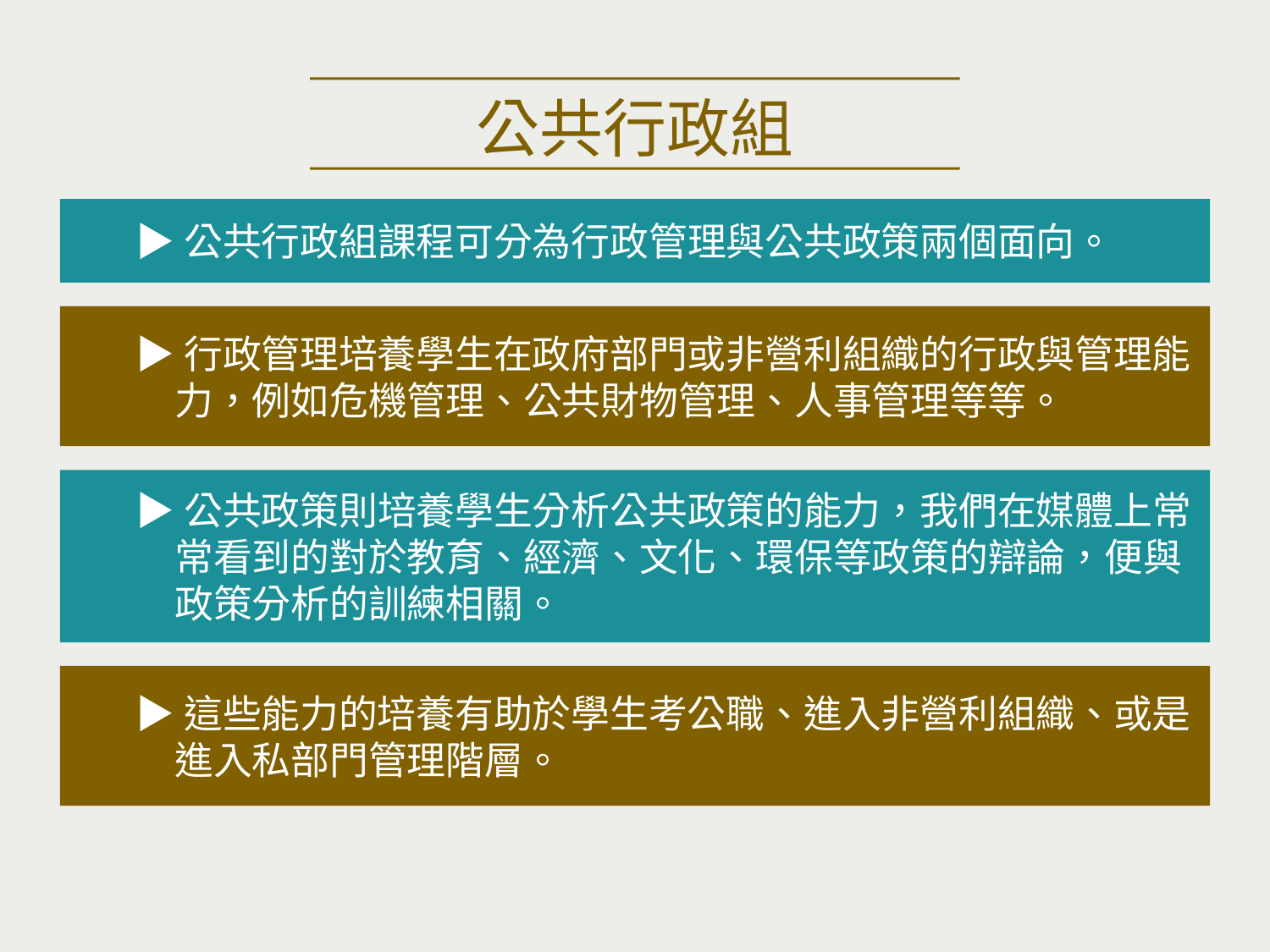

公共行政組

▶公共行政組課程可分為行政管理與公共政策兩個面向。
▶行政管理培養學生在政府部門或非營利組織的行政與管理能
　力，例如危機管理、公共財物管理、人事管理等等。
▶公共政策則培養學生分析公共政策的能力，我們在媒體上常
　常看到的對於教育、經濟、文化、環保等政策的辯論，便與
　政策分析的訓練相關。
▶這些能力的培養有助於學生考公職、進入非營利組織、或是
　進入私部門管理階層。